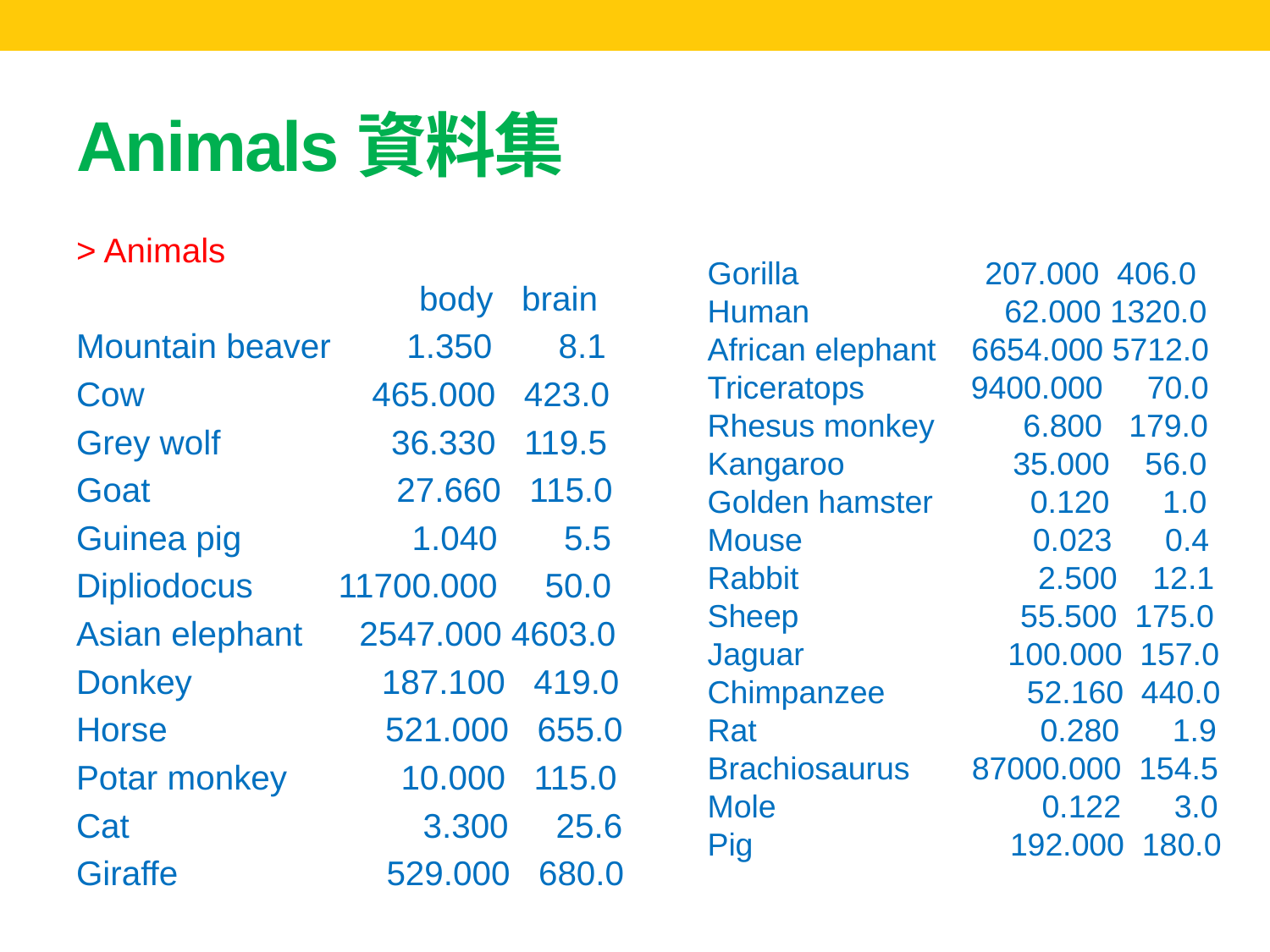

# Animals資料集
> Animals
                                    body   brain
Mountain beaver        1.350       8.1
Cow                        465.000   423.0
Grey wolf                  36.330   119.5
Goat                          27.660   115.0
Guinea pig                  1.040       5.5
Dipliodocus         11700.000     50.0
Asian elephant      2547.000 4603.0
Donkey                    187.100   419.0
Horse                       521.000   655.0
Potar monkey            10.000   115.0
Cat                               3.300     25.6
Giraffe                      529.000   680.0
Gorilla                     207.000  406.0
Human                      62.000 1320.0
African elephant    6654.000 5712.0
Triceratops            9400.000     70.0
Rhesus monkey          6.800   179.0
Kangaroo                   35.000    56.0
Golden hamster           0.120      1.0
Mouse                          0.023      0.4
Rabbit                           2.500    12.1
Sheep                         55.500  175.0
Jaguar                       100.000  157.0
Chimpanzee                52.160  440.0
Rat                                0.280      1.9
Brachiosaurus       87000.000  154.5
Mole                              0.122      3.0
Pig                             192.000  180.0